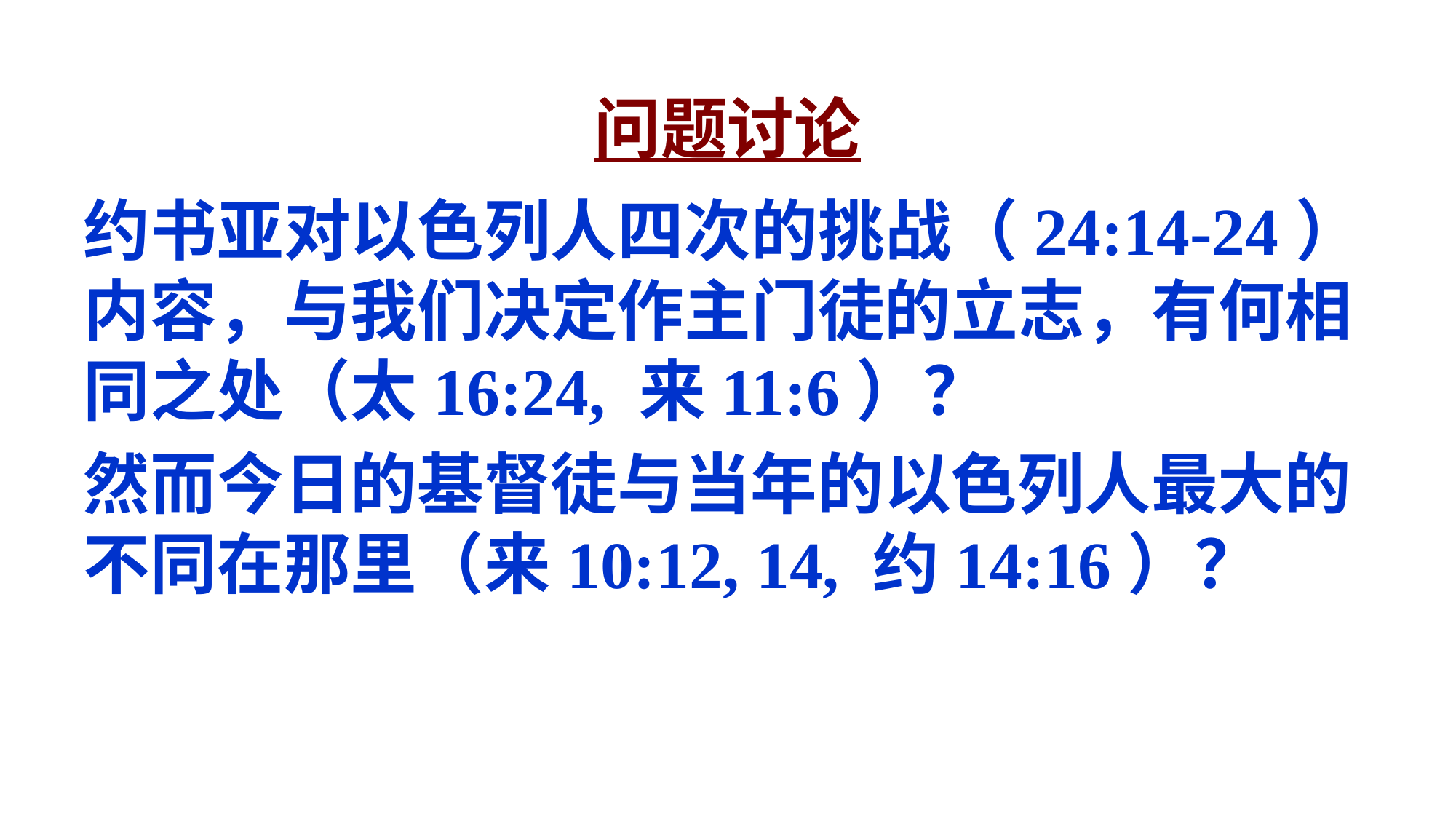

问题讨论
约书亚对以色列人四次的挑战（24:14-24）内容，与我们决定作主门徒的立志，有何相同之处（太16:24, 来11:6）？
然而今日的基督徒与当年的以色列人最大的不同在那里（来10:12, 14, 约14:16）？